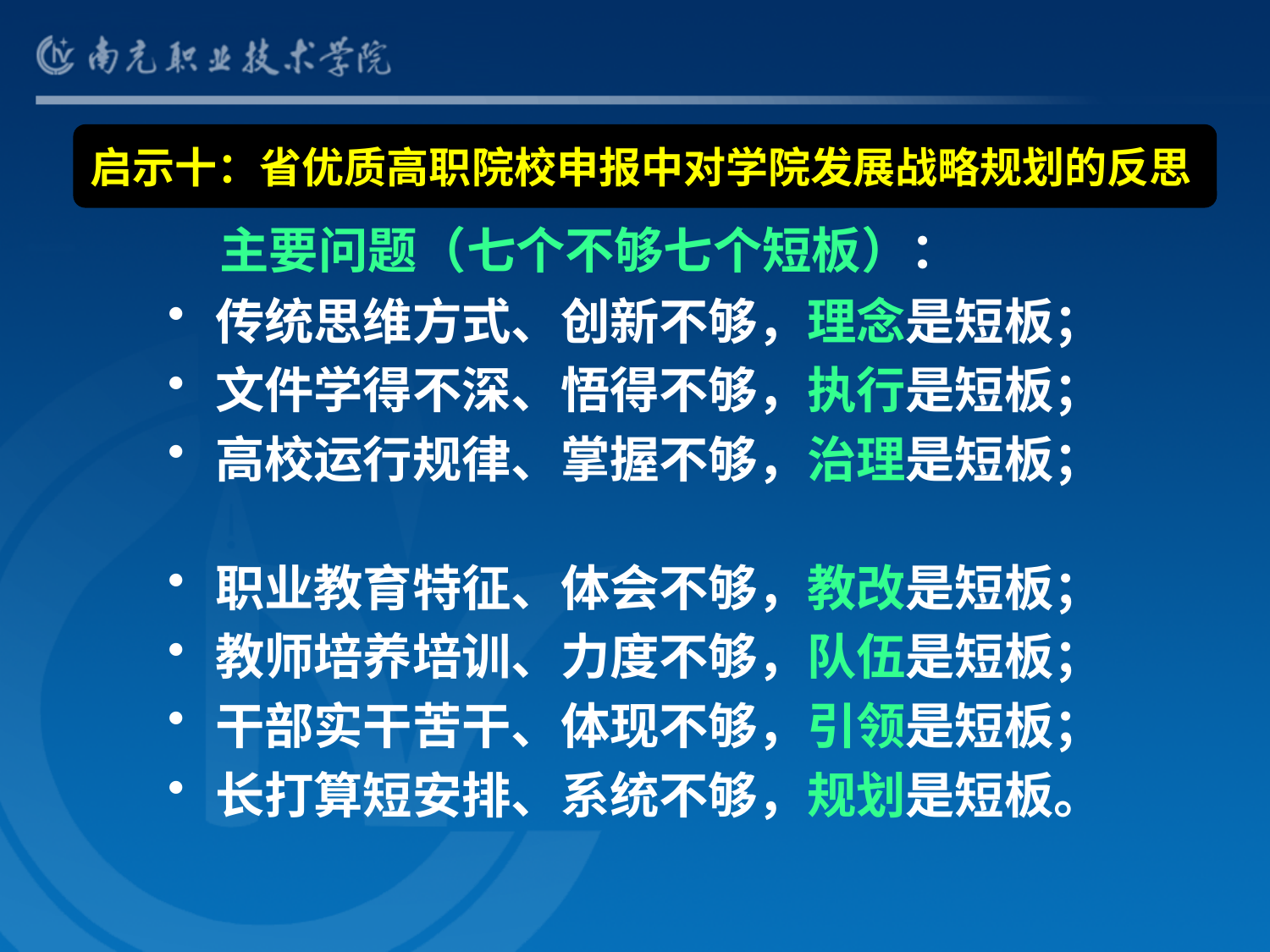

#
启示十：省优质高职院校申报中对学院发展战略规划的反思
   主要问题（七个不够七个短板）：
传统思维方式、创新不够，理念是短板；
文件学得不深、悟得不够，执行是短板；
高校运行规律、掌握不够，治理是短板；
职业教育特征、体会不够，教改是短板；
教师培养培训、力度不够，队伍是短板；
干部实干苦干、体现不够，引领是短板；
长打算短安排、系统不够，规划是短板。